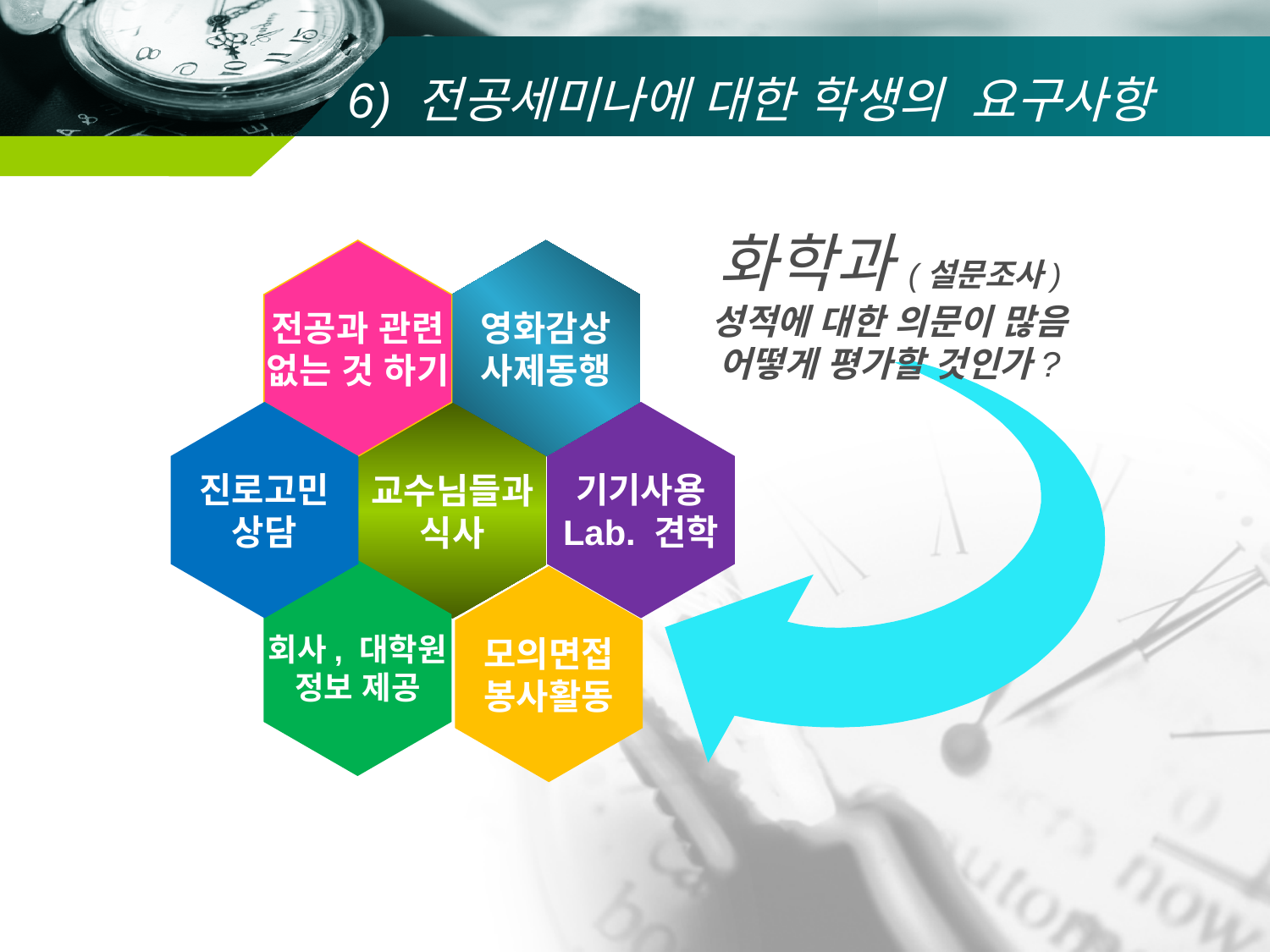

# 6) 전공세미나에 대한 학생의  요구사항
화학과(설문조사)
성적에 대한 의문이 많음
어떻게 평가할 것인가?
영화감상
사제동행
전공과 관련
없는 것 하기
진로고민
상담
기기사용
Lab. 견학
교수님들과
식사
회사, 대학원
정보 제공
모의면접
봉사활동